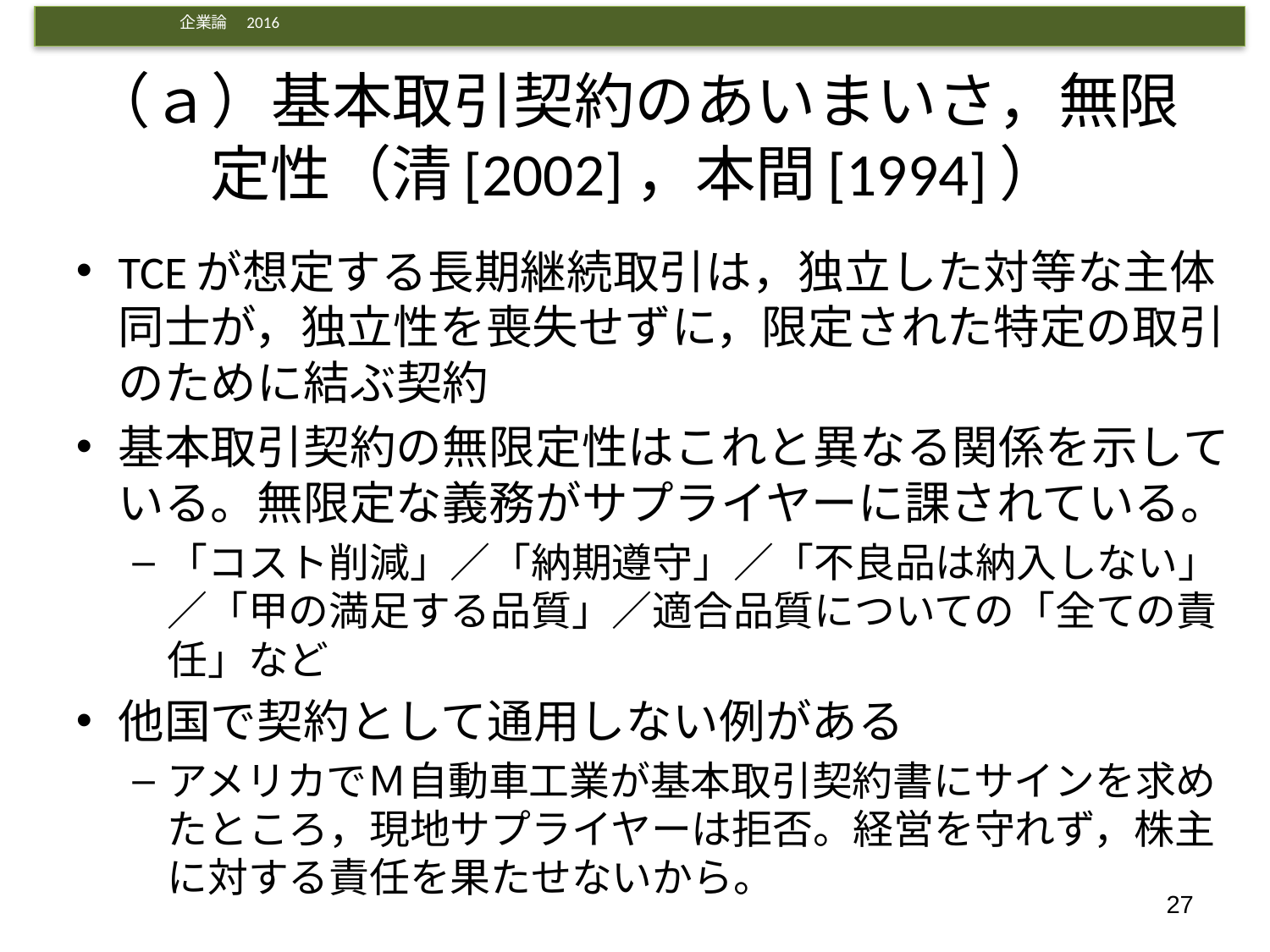

# （ａ）基本取引契約のあいまいさ，無限定性（清[2002]，本間[1994]）
TCEが想定する長期継続取引は，独立した対等な主体同士が，独立性を喪失せずに，限定された特定の取引のために結ぶ契約
基本取引契約の無限定性はこれと異なる関係を示している。無限定な義務がサプライヤーに課されている。
「コスト削減」／「納期遵守」／「不良品は納入しない」／「甲の満足する品質」／適合品質についての「全ての責任」など
他国で契約として通用しない例がある
アメリカでＭ自動車工業が基本取引契約書にサインを求めたところ，現地サプライヤーは拒否。経営を守れず，株主に対する責任を果たせないから。

27